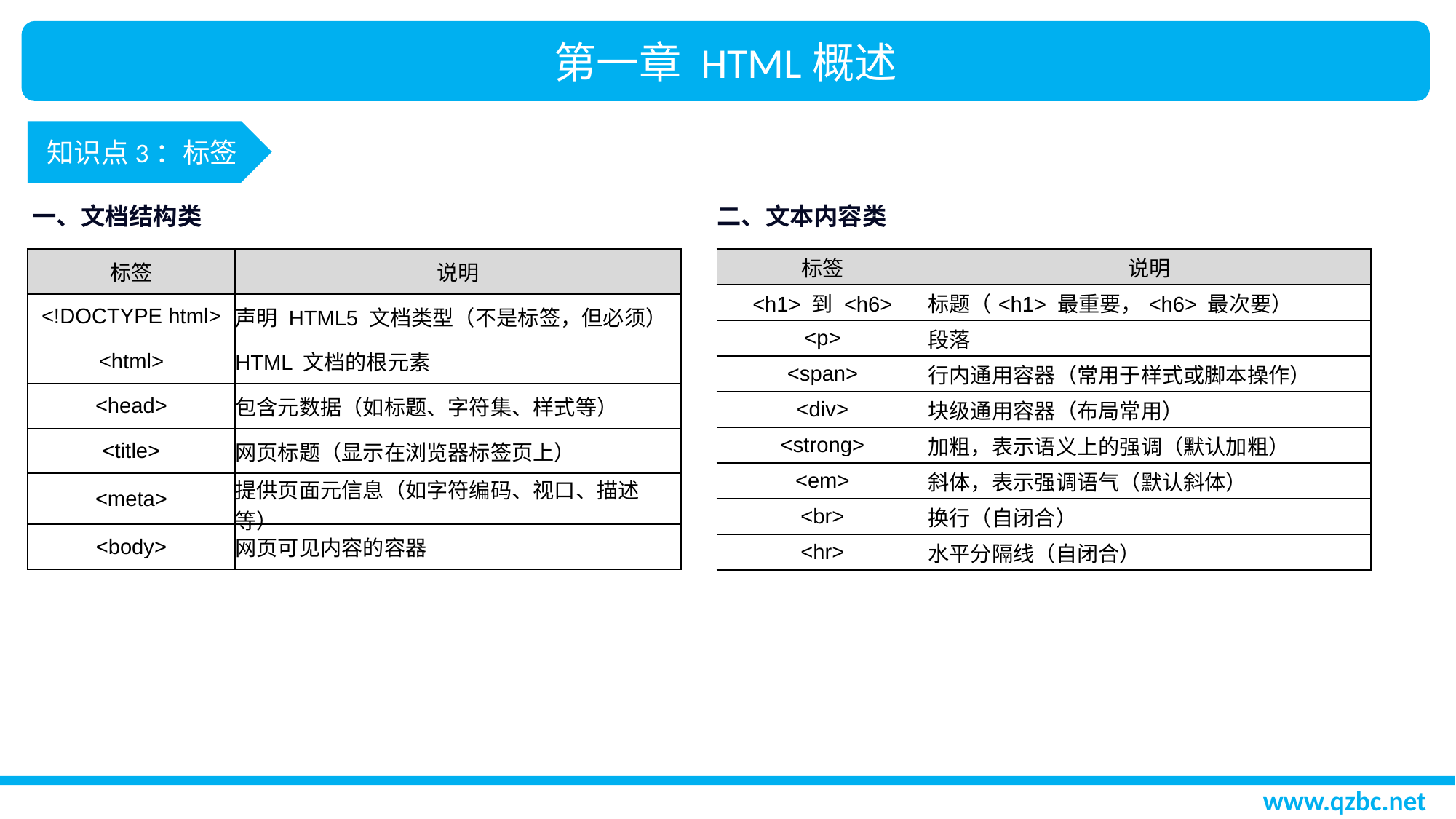

第一章 HTML概述
知识点3：标签
一、文档结构类
二、文本内容类
| 标签 | 说明 |
| --- | --- |
| <!DOCTYPE html> | 声明 HTML5 文档类型（不是标签，但必须） |
| <html> | HTML 文档的根元素 |
| <head> | 包含元数据（如标题、字符集、样式等） |
| <title> | 网页标题（显示在浏览器标签页上） |
| <meta> | 提供页面元信息（如字符编码、视口、描述等） |
| <body> | 网页可见内容的容器 |
| 标签 | 说明 |
| --- | --- |
| <h1> 到 <h6> | 标题（<h1> 最重要，<h6> 最次要） |
| <p> | 段落 |
| <span> | 行内通用容器（常用于样式或脚本操作） |
| <div> | 块级通用容器（布局常用） |
| <strong> | 加粗，表示语义上的强调（默认加粗） |
| <em> | 斜体，表示强调语气（默认斜体） |
| <br> | 换行（自闭合） |
| <hr> | 水平分隔线（自闭合） |

www.qzbc.net